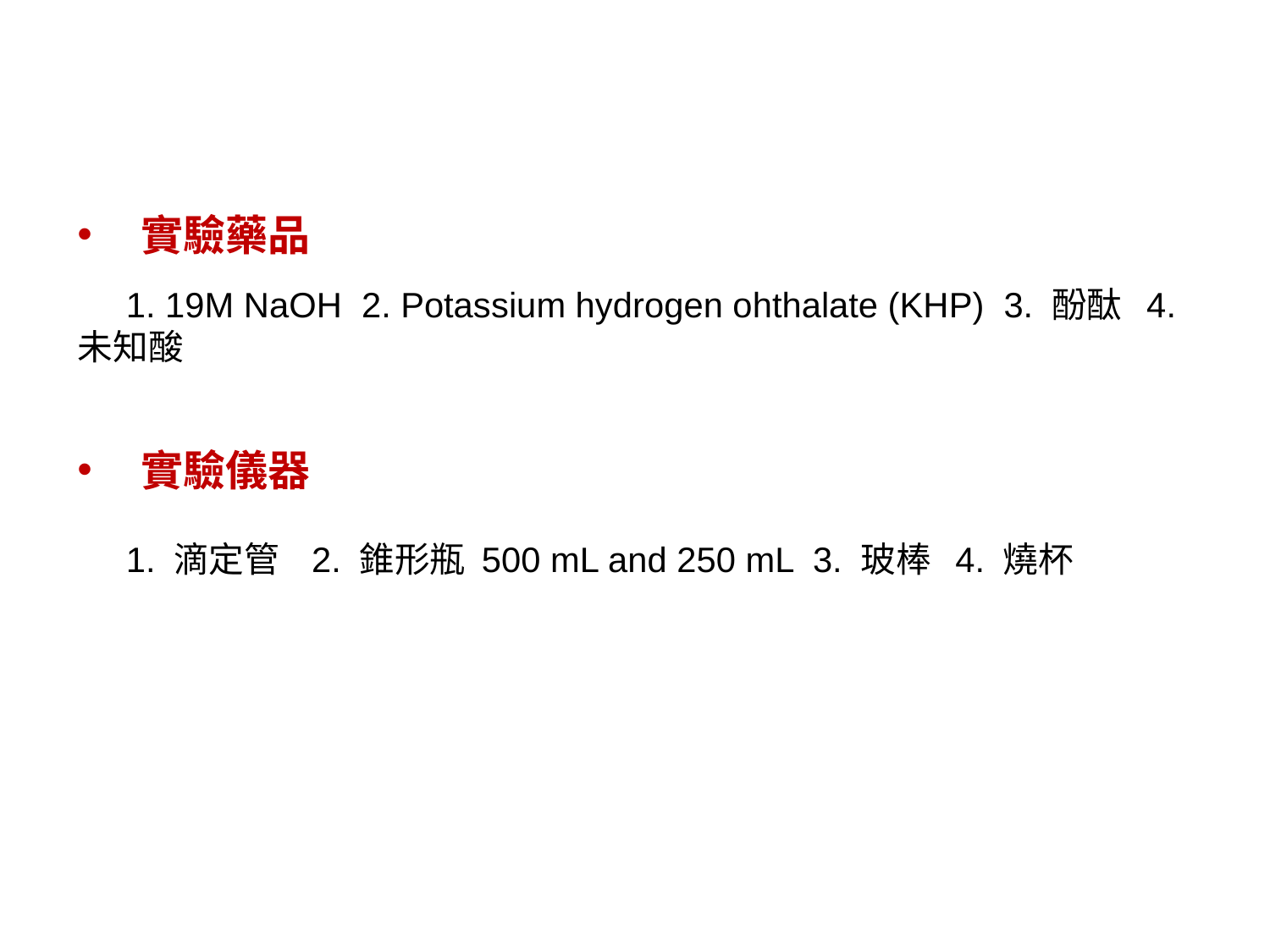

實驗藥品

     1. 19M NaOH  2. Potassium hydrogen ohthalate (KHP)  3. 酚酞  4. 未知酸

實驗儀器

     1. 滴定管   2. 錐形瓶 500 mL and 250 mL  3. 玻棒  4. 燒杯